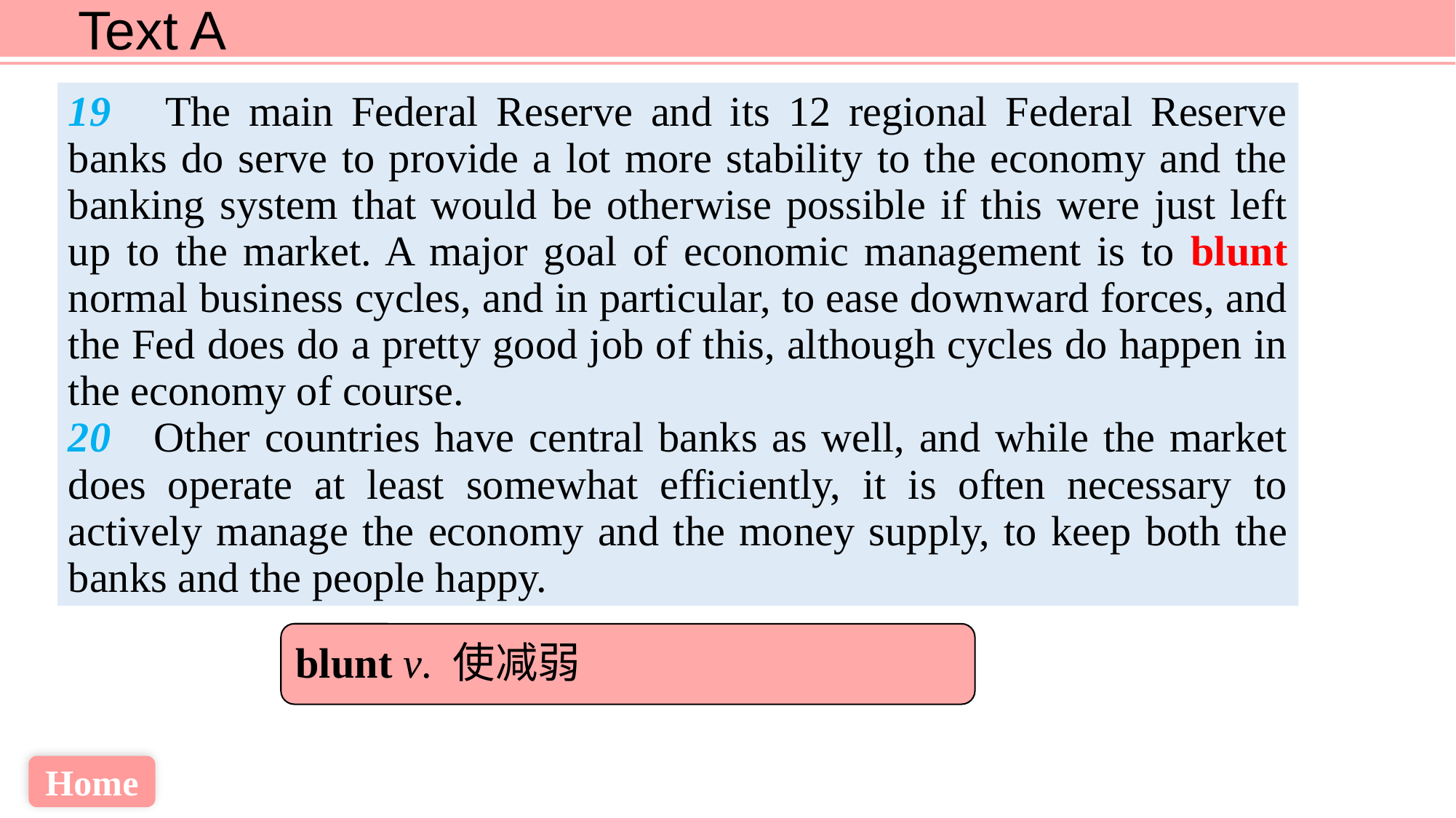

19   The main Federal Reserve and its 12 regional Federal Reserve banks do serve to provide a lot more stability to the economy and the banking system that would be otherwise possible if this were just left up to the market. A major goal of economic management is to blunt normal business cycles, and in particular, to ease downward forces, and the Fed does do a pretty good job of this, although cycles do happen in the economy of course.
20   Other countries have central banks as well, and while the market does operate at least somewhat efficiently, it is often necessary to actively manage the economy and the money supply, to keep both the banks and the people happy.

blunt v. 使减弱